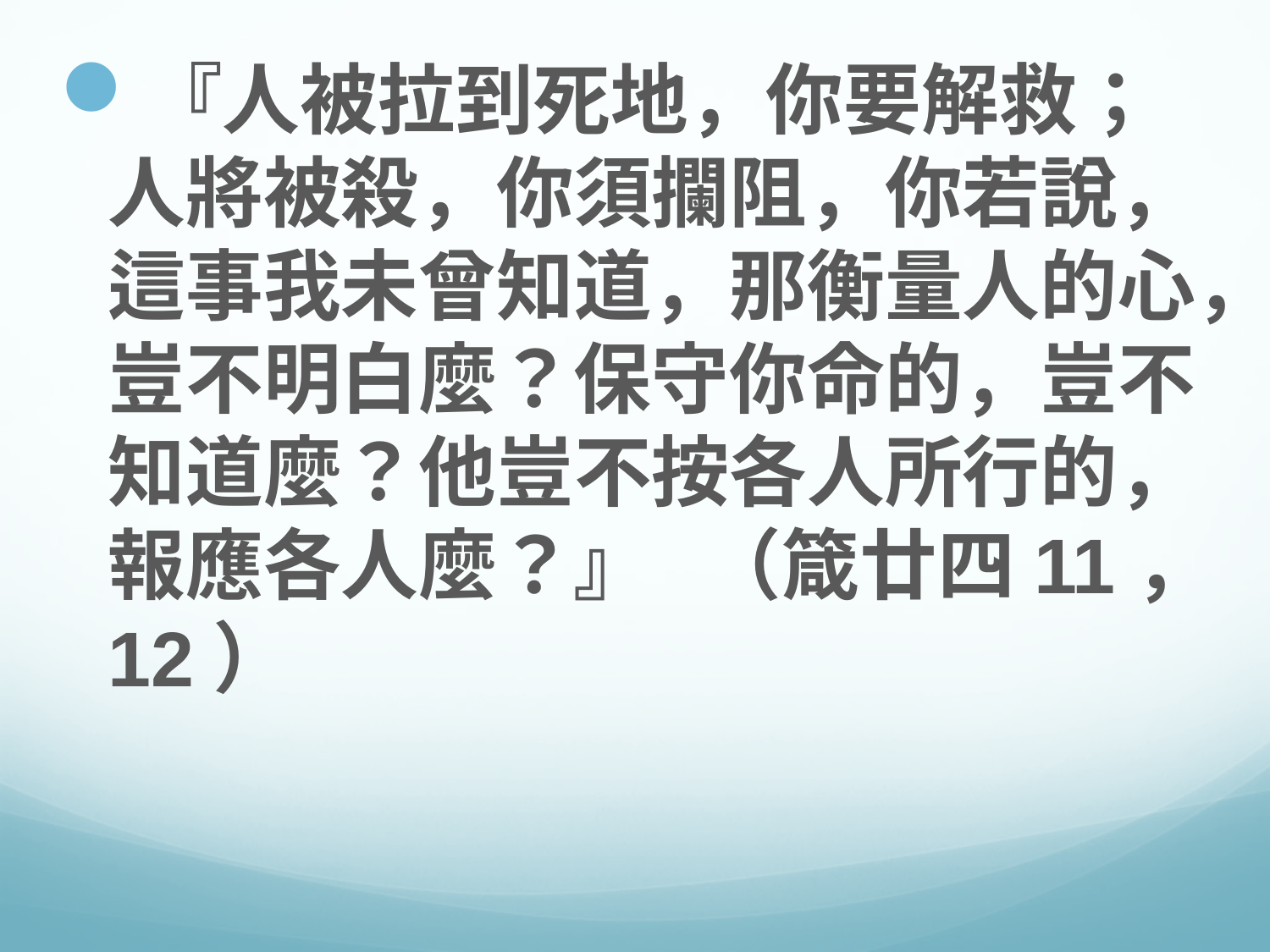

#
『人被拉到死地，你要解救；人將被殺，你須攔阻，你若說，這事我未曾知道，那衡量人的心，豈不明白麼？保守你命的，豈不知道麼？他豈不按各人所行的，報應各人麼？』   （箴廿四11，12）